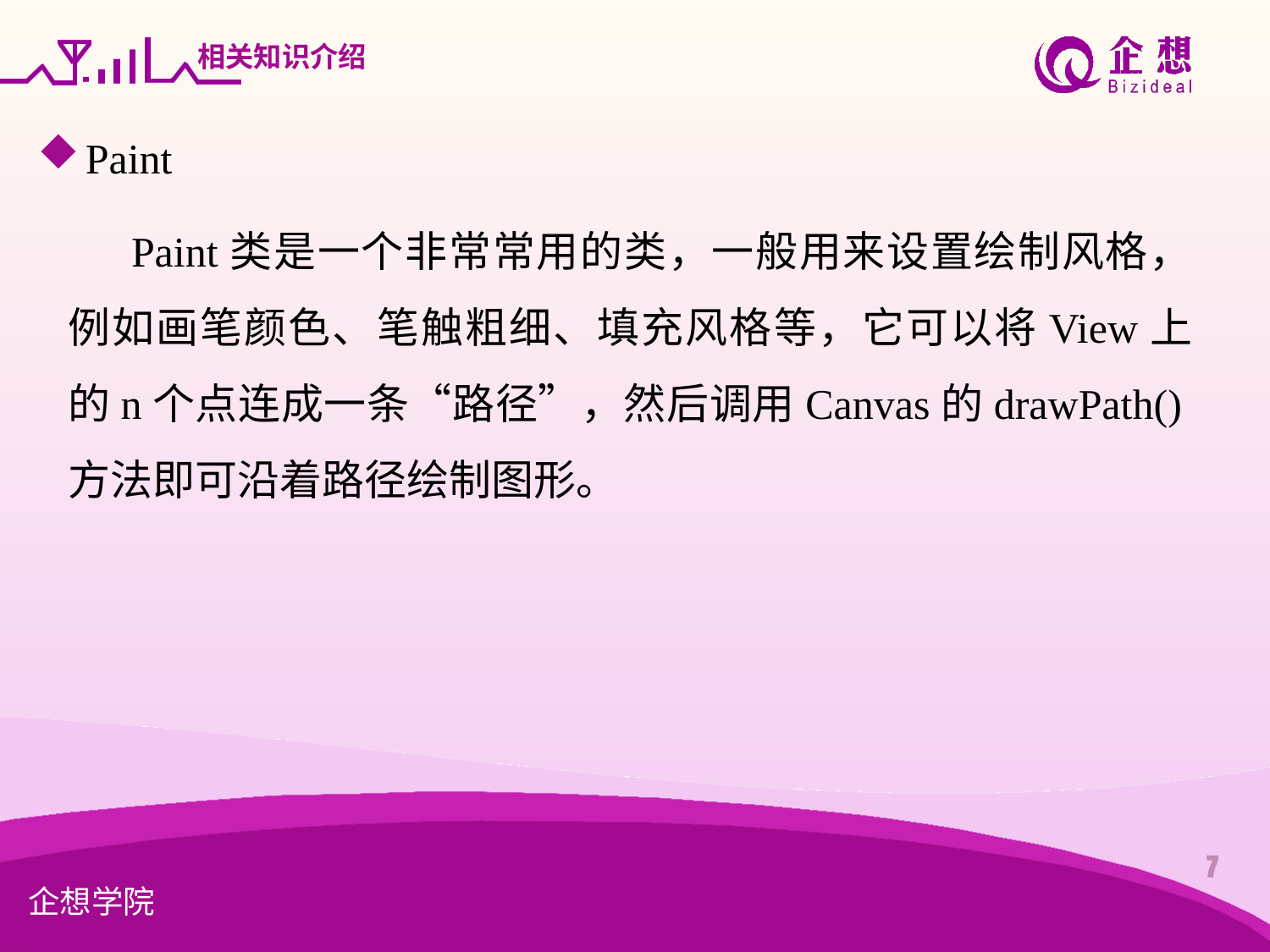

# 相关知识介绍
Paint
Paint类是一个非常常用的类，一般用来设置绘制风格，例如画笔颜色、笔触粗细、填充风格等，它可以将View上的n个点连成一条“路径”，然后调用Canvas的drawPath()方法即可沿着路径绘制图形。

7